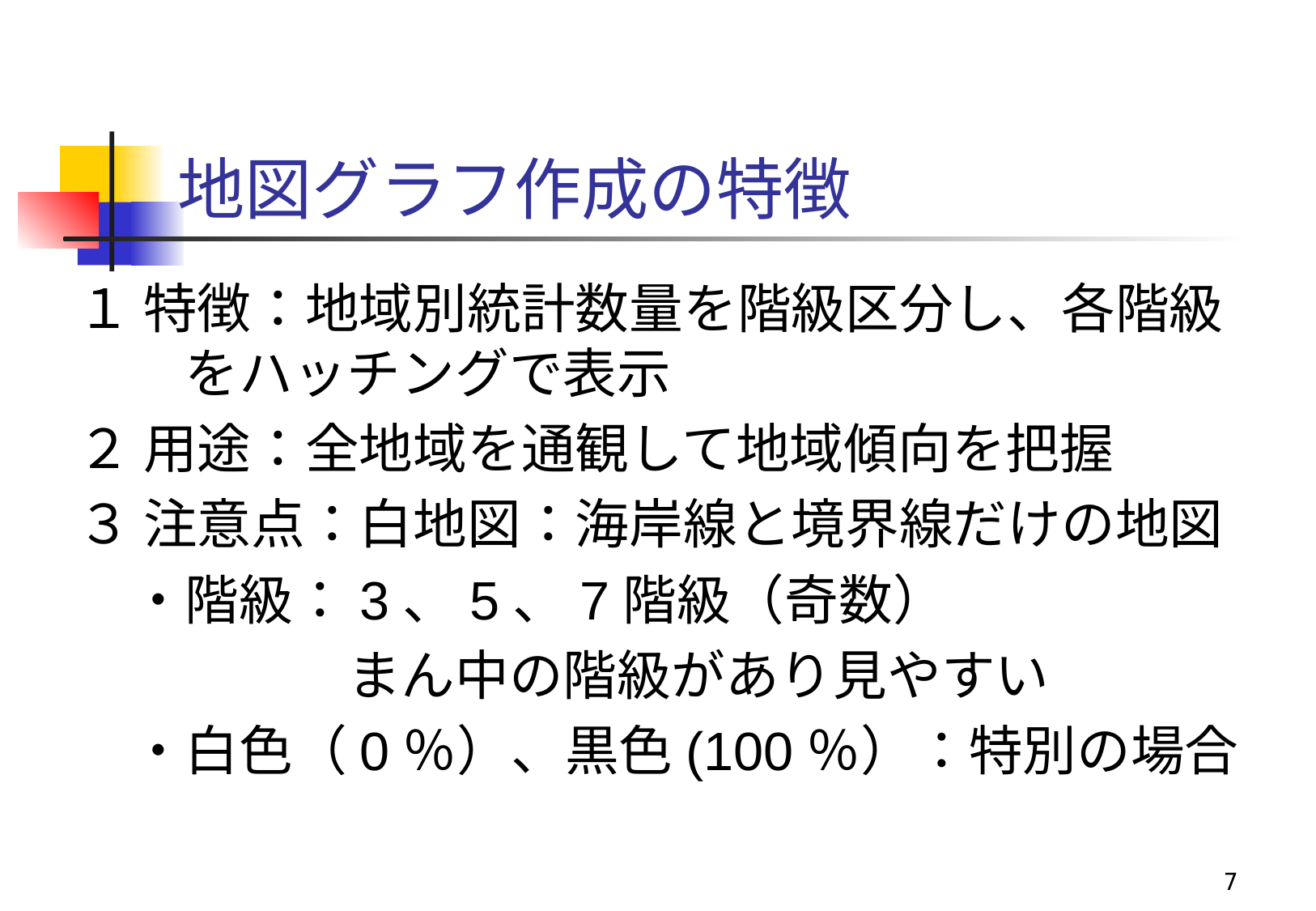

# 地図グラフ作成の特徴
１ 特徴：地域別統計数量を階級区分し、各階級をハッチングで表示
２ 用途：全地域を通観して地域傾向を把握
３ 注意点：白地図：海岸線と境界線だけの地図
　・階級：3、5、7階級（奇数）
　　　　　まん中の階級があり見やすい
　・白色（0％）、黒色(100％）：特別の場合

7